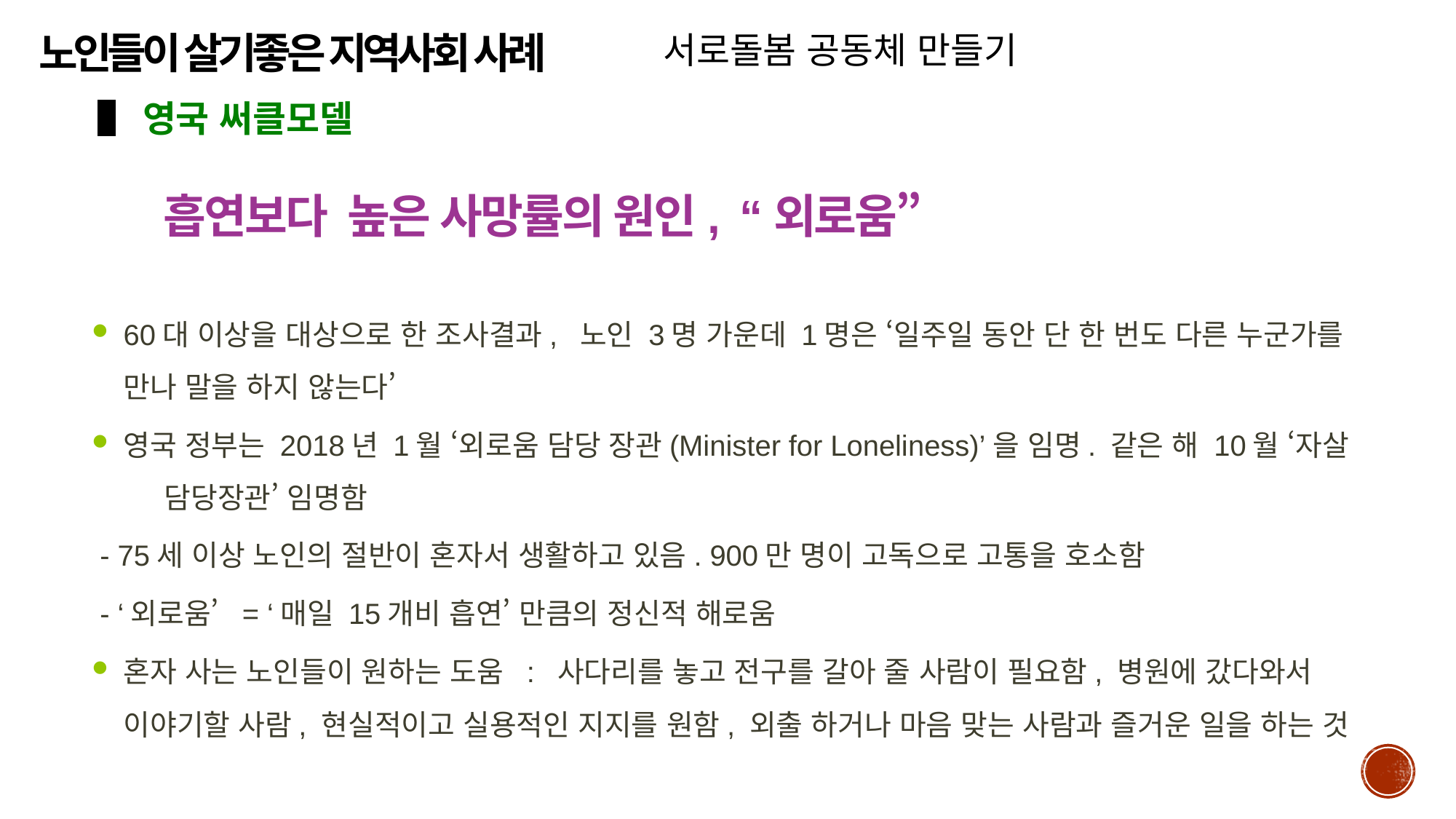

노인들이 살기좋은 지역사회 사례
서로돌봄 공동체 만들기
▌영국 써클모델
      흡연보다  높은 사망률의 원인,  “외로움”

60대 이상을 대상으로 한 조사결과,  노인 3명 가운데 1명은 ‘일주일 동안 단 한 번도 다른 누군가를 만나 말을 하지 않는다’
영국 정부는 2018년 1월 ‘외로움 담당 장관(Minister for Loneliness)’을 임명. 같은 해 10월 ‘자살      담당장관’ 임명함
 - 75세 이상 노인의 절반이 혼자서 생활하고 있음. 900만 명이 고독으로 고통을 호소함
 - ‘외로움’  = ‘매일 15개비 흡연’ 만큼의 정신적 해로움
혼자 사는 노인들이 원하는 도움  :  사다리를 놓고 전구를 갈아 줄 사람이 필요함, 병원에 갔다와서 이야기할 사람, 현실적이고 실용적인 지지를 원함, 외출 하거나 마음 맞는 사람과 즐거운 일을 하는 것